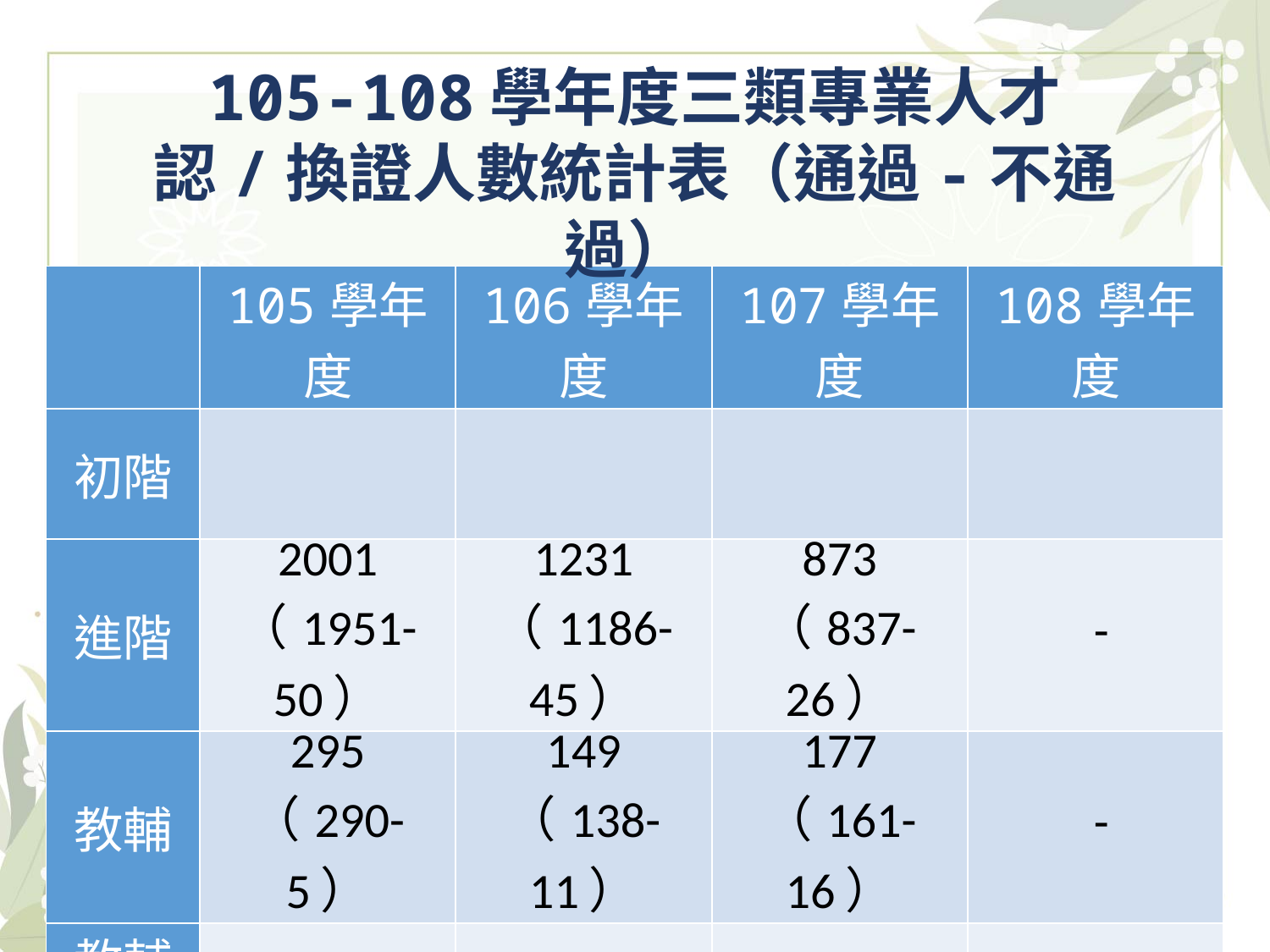

105-108學年度三類專業人才認/換證人數統計表（通過-不通過）
|  | 105學年度 | 106學年度 | 107學年度 | 108學年度 |
| --- | --- | --- | --- | --- |
| 初階 |  |  |  |  |
| 進階 | 2001 （1951-50） | 1231 （1186-45） | 873 （837-26） | - |
| 教輔 | 295 （290-5） | 149 （138-11） | 177 （161-16） | - |
| 教輔換證 | - | - | 362 | 164 |